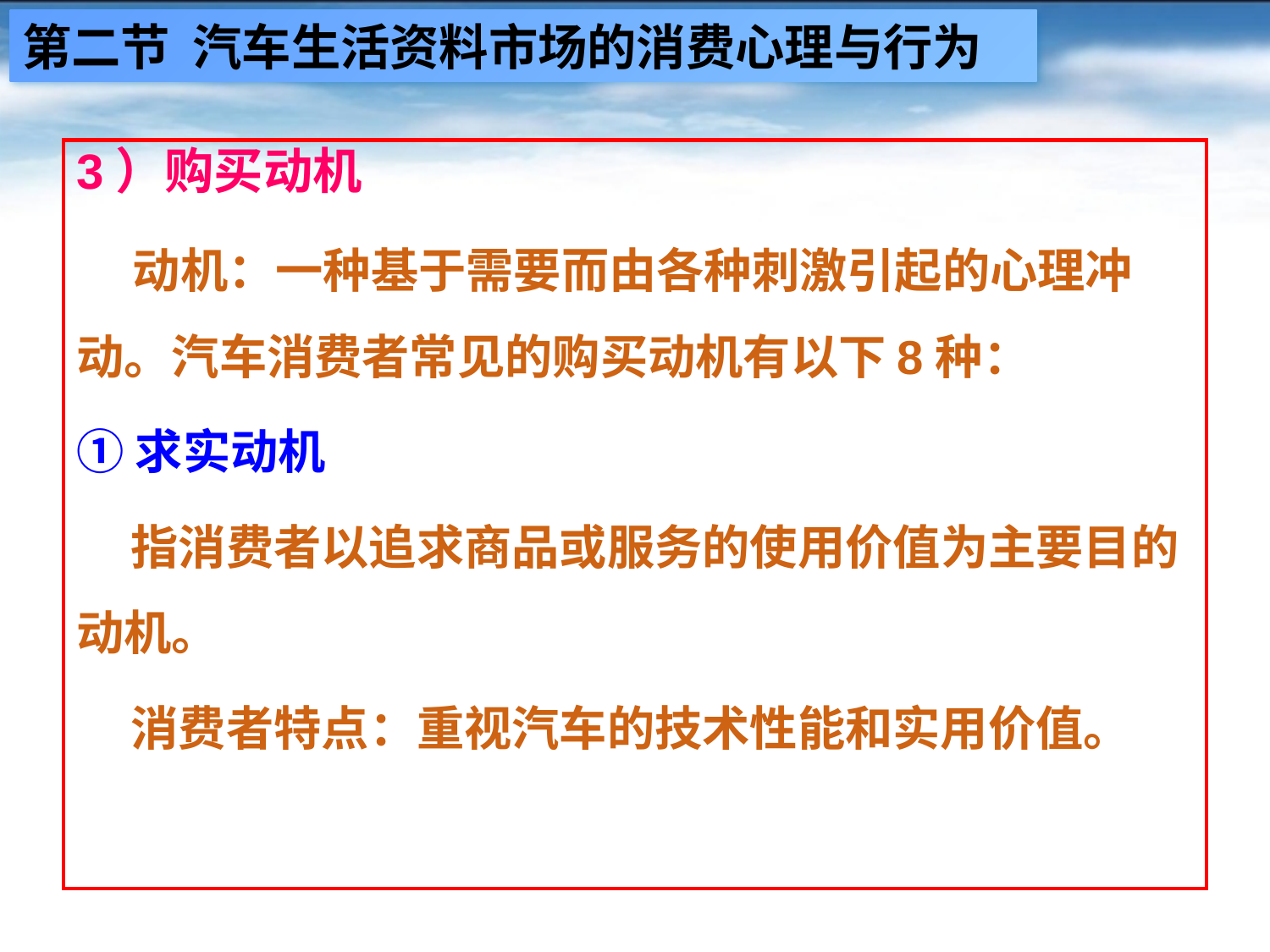

第二节  汽车生活资料市场的消费心理与行为
3）购买动机
    动机：一种基于需要而由各种刺激引起的心理冲动。汽车消费者常见的购买动机有以下8种：
①求实动机
    指消费者以追求商品或服务的使用价值为主要目的动机。
    消费者特点：重视汽车的技术性能和实用价值。